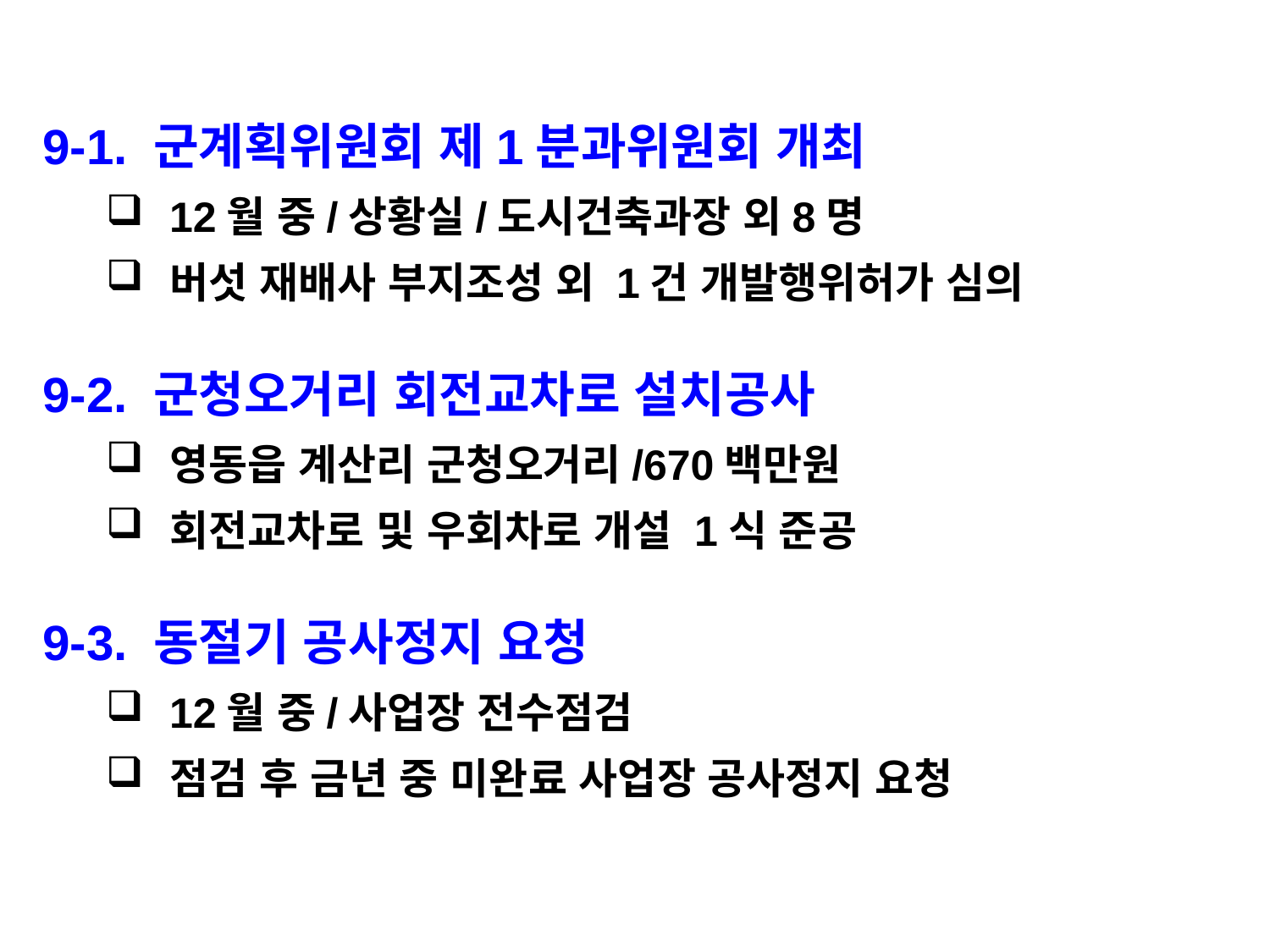

9-1. 군계획위원회 제1분과위원회 개최
12월 중/상황실/도시건축과장 외8명
버섯 재배사 부지조성 외 1건 개발행위허가 심의
9-2. 군청오거리 회전교차로 설치공사
영동읍 계산리 군청오거리/670백만원
회전교차로 및 우회차로 개설 1식 준공
9-3. 동절기 공사정지 요청
12월 중/사업장 전수점검
점검 후 금년 중 미완료 사업장 공사정지 요청